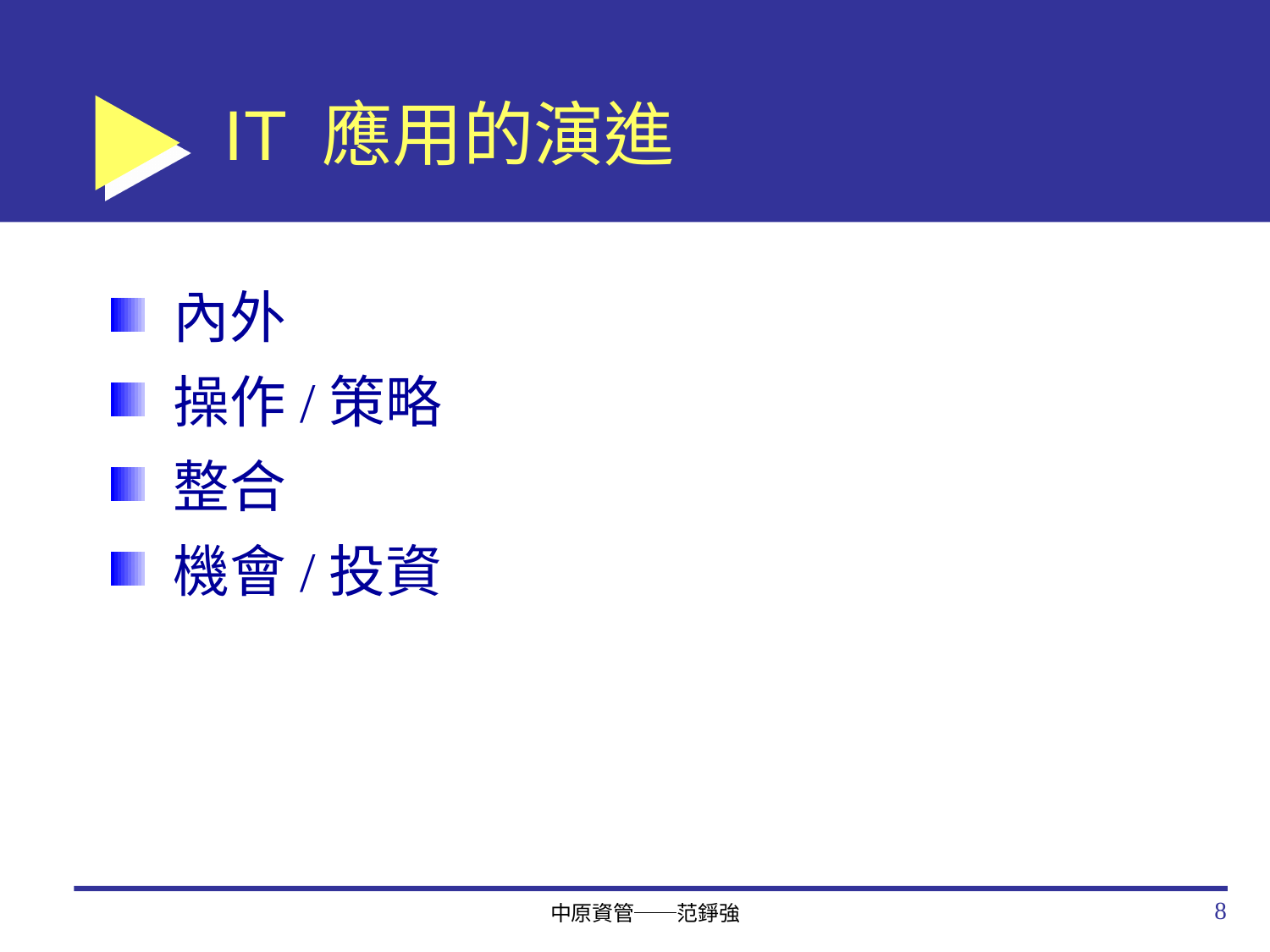

# IT 應用的演進
內外
操作/策略
整合
機會/投資
8